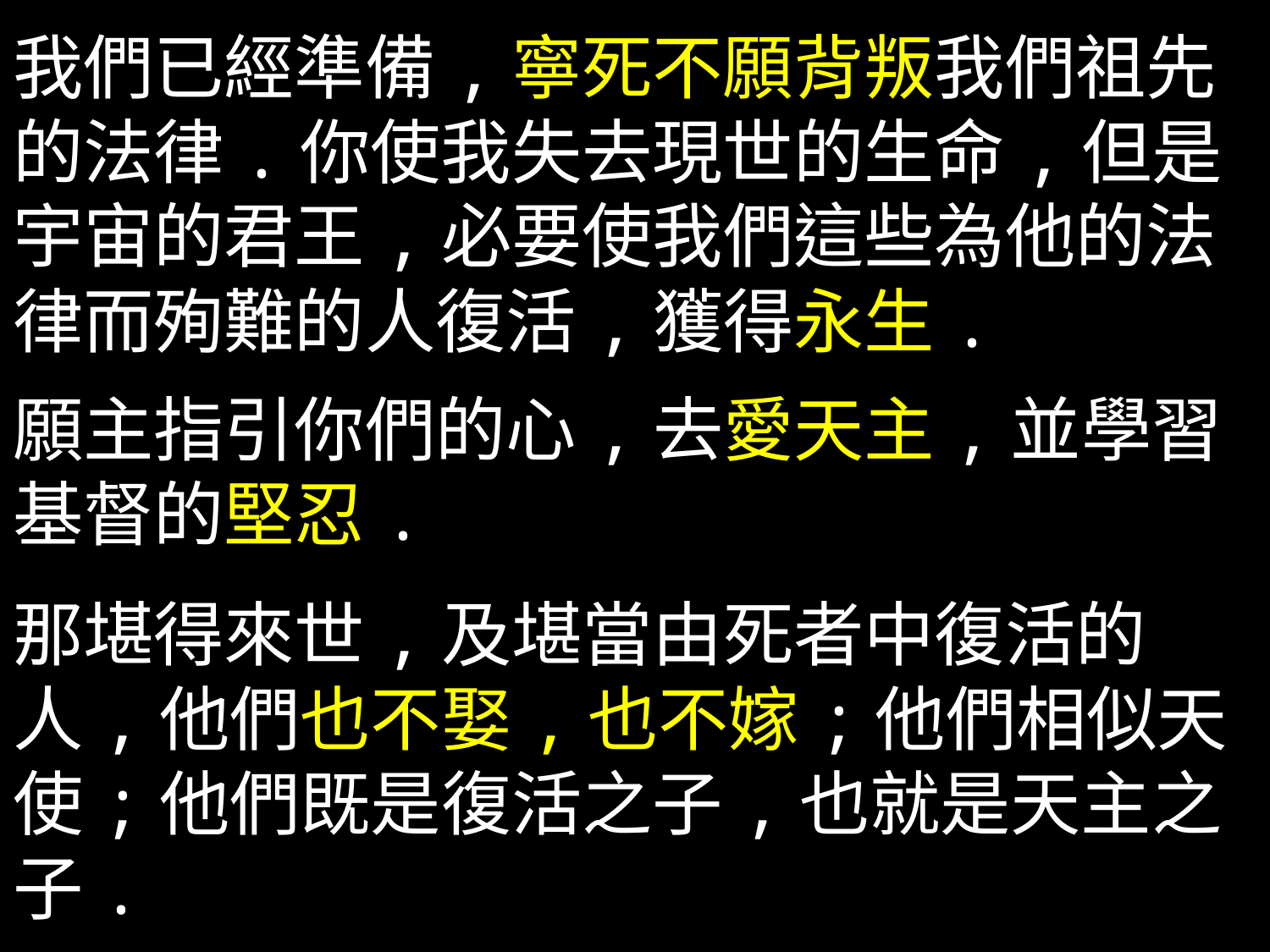

我們已經準備,寧死不願背叛我們祖先的法律.你使我失去現世的生命,但是宇宙的君王,必要使我們這些為他的法律而殉難的人復活,獲得永生.
願主指引你們的心,去愛天主,並學習基督的堅忍.
那堪得來世,及堪當由死者中復活的人,他們也不娶,也不嫁;他們相似天使;他們既是復活之子,也就是天主之子.